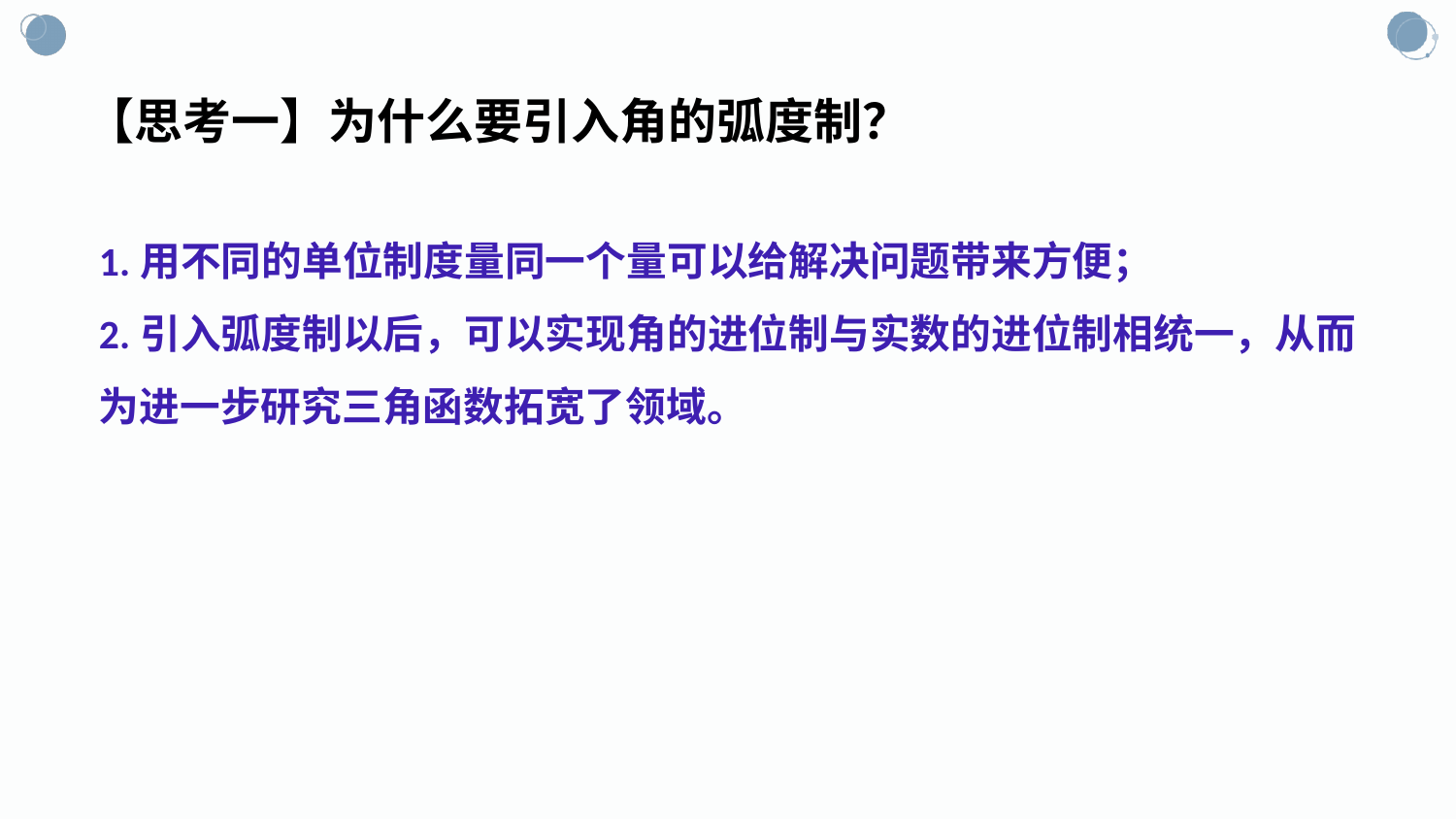

【思考一】为什么要引入角的弧度制？
1.用不同的单位制度量同一个量可以给解决问题带来方便；
2.引入弧度制以后，可以实现角的进位制与实数的进位制相统一，从而为进一步研究三角函数拓宽了领域。